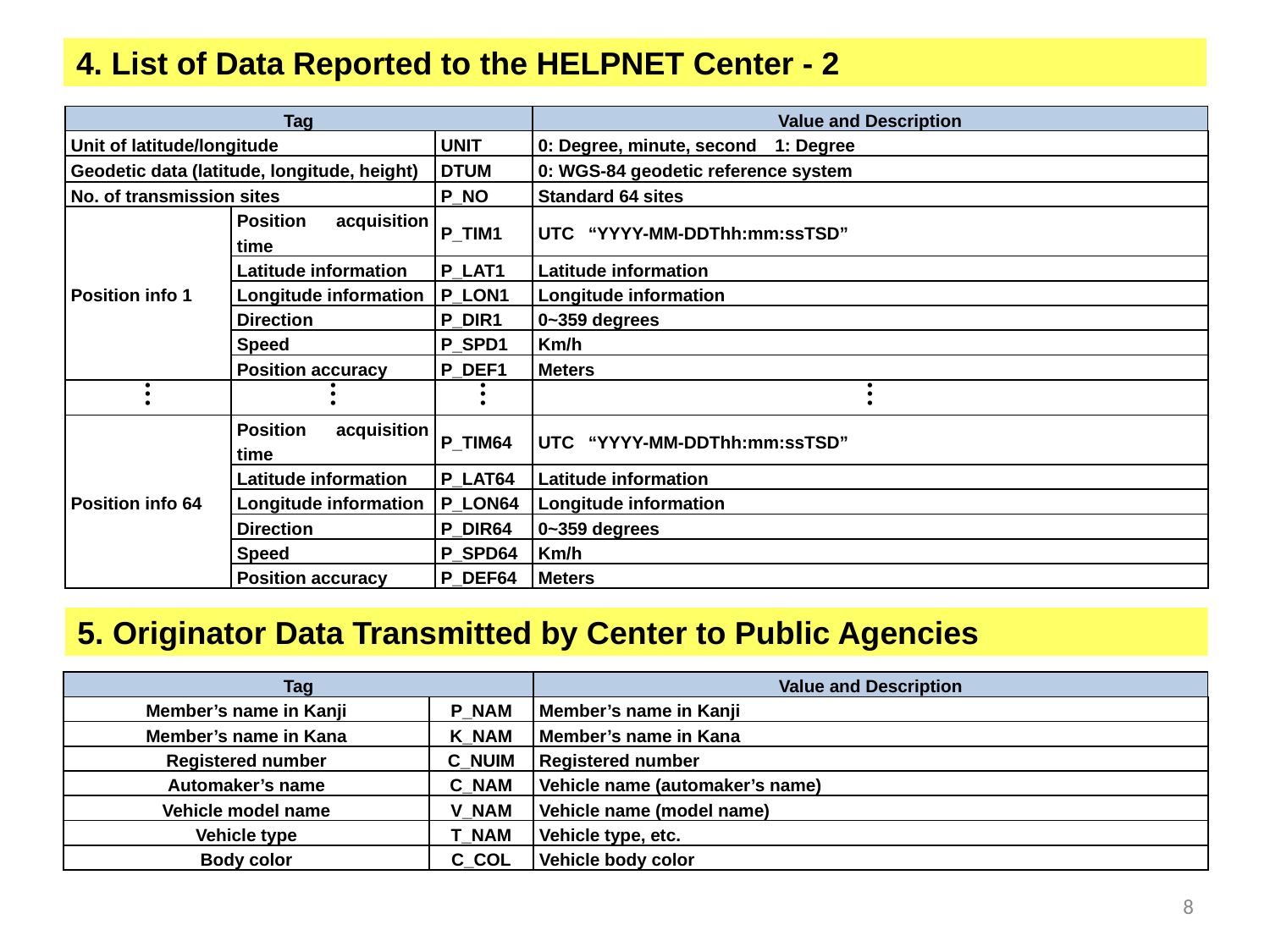

# 4. List of Data Reported to the HELPNET Center - 2
| Tag |  |  | Value and Description |
| --- | --- | --- | --- |
| Unit of latitude/longitude |  | UNIT | 0: Degree, minute, second 1: Degree |
| Geodetic data (latitude, longitude, height) |  | DTUM | 0: WGS-84 geodetic reference system |
| No. of transmission sites |  | P\_NO | Standard 64 sites |
| Position info 1 | Position acquisition time | P\_TIM1 | UTC “YYYY-MM-DDThh:mm:ssTSD” |
|  | Latitude information | P\_LAT1 | Latitude information |
|  | Longitude information | P\_LON1 | Longitude information |
|  | Direction | P\_DIR1 | 0~359 degrees |
|  | Speed | P\_SPD1 | Km/h |
|  | Position accuracy | P\_DEF1 | Meters |
| ・ ・ ・ | ・ ・ ・ | ・ ・ ・ | ・ ・ ・ |
| Position info 64 | Position acquisition time | P\_TIM64 | UTC “YYYY-MM-DDThh:mm:ssTSD” |
|  | Latitude information | P\_LAT64 | Latitude information |
|  | Longitude information | P\_LON64 | Longitude information |
|  | Direction | P\_DIR64 | 0~359 degrees |
|  | Speed | P\_SPD64 | Km/h |
|  | Position accuracy | P\_DEF64 | Meters |
5. Originator Data Transmitted by Center to Public Agencies
| Tag |  | Value and Description |
| --- | --- | --- |
| Member’s name in Kanji | P\_NAM | Member’s name in Kanji |
| Member’s name in Kana | K\_NAM | Member’s name in Kana |
| Registered number | C\_NUIM | Registered number |
| Automaker’s name | C\_NAM | Vehicle name (automaker’s name) |
| Vehicle model name | V\_NAM | Vehicle name (model name) |
| Vehicle type | T\_NAM | Vehicle type, etc. |
| Body color | C\_COL | Vehicle body color |
8